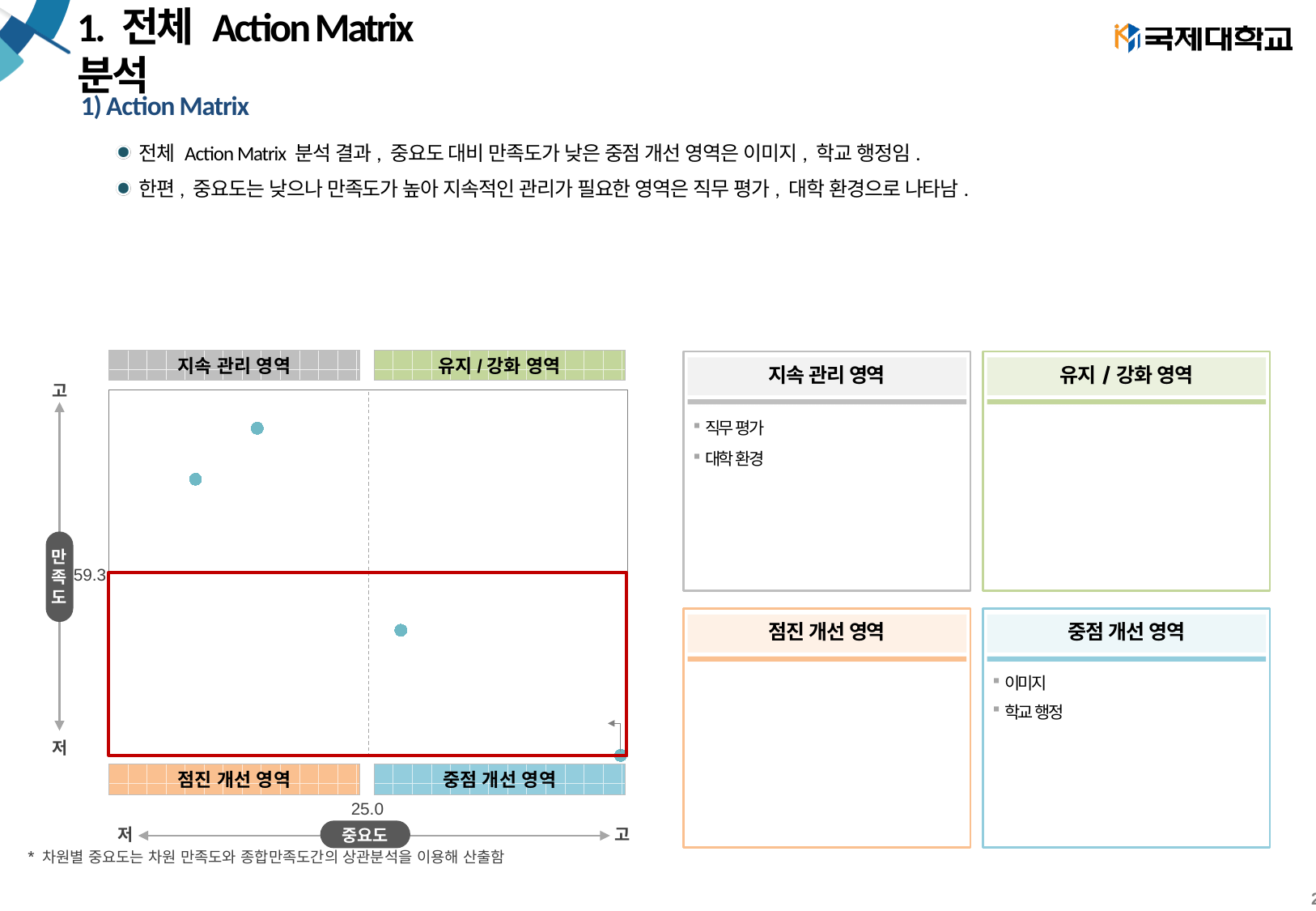

# 1. 전체 Action Matrix 분석
1) Action Matrix
전체 Action Matrix 분석 결과, 중요도 대비 만족도가 낮은 중점 개선 영역은 이미지, 학교 행정임.
한편, 중요도는 낮으나 만족도가 높아 지속적인 관리가 필요한 영역은 직무 평가, 대학 환경으로 나타남.

### Chart

| Category | Y축 |
|---|---|
지속 관리 영역
유지/강화 영역

지속 관리 영역

유지/강화 영역

고
만
족
도
저
직무 평가
대학 환경

59.3

점진 개선 영역

중점 개선 영역

이미지
학교 행정

점진 개선 영역
중점 개선 영역
25.0
중요도
저
고
* 차원별 중요도는 차원 만족도와 종합만족도간의 상관분석을 이용해 산출함